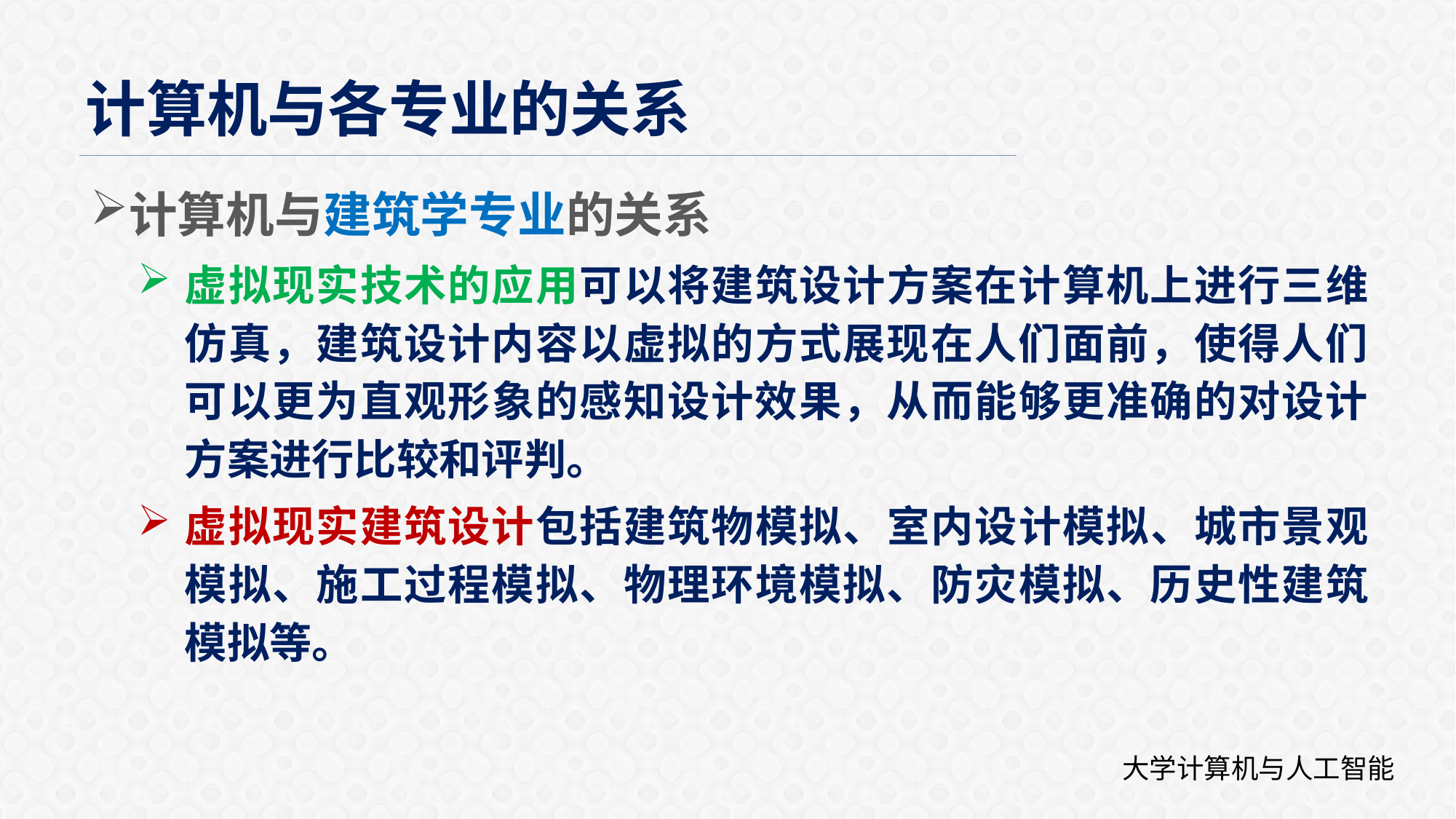

计算机与各专业的关系
计算机与建筑学专业的关系
虚拟现实技术的应用可以将建筑设计方案在计算机上进行三维仿真，建筑设计内容以虚拟的方式展现在人们面前，使得人们可以更为直观形象的感知设计效果，从而能够更准确的对设计方案进行比较和评判。
虚拟现实建筑设计包括建筑物模拟、室内设计模拟、城市景观模拟、施工过程模拟、物理环境模拟、防灾模拟、历史性建筑模拟等。